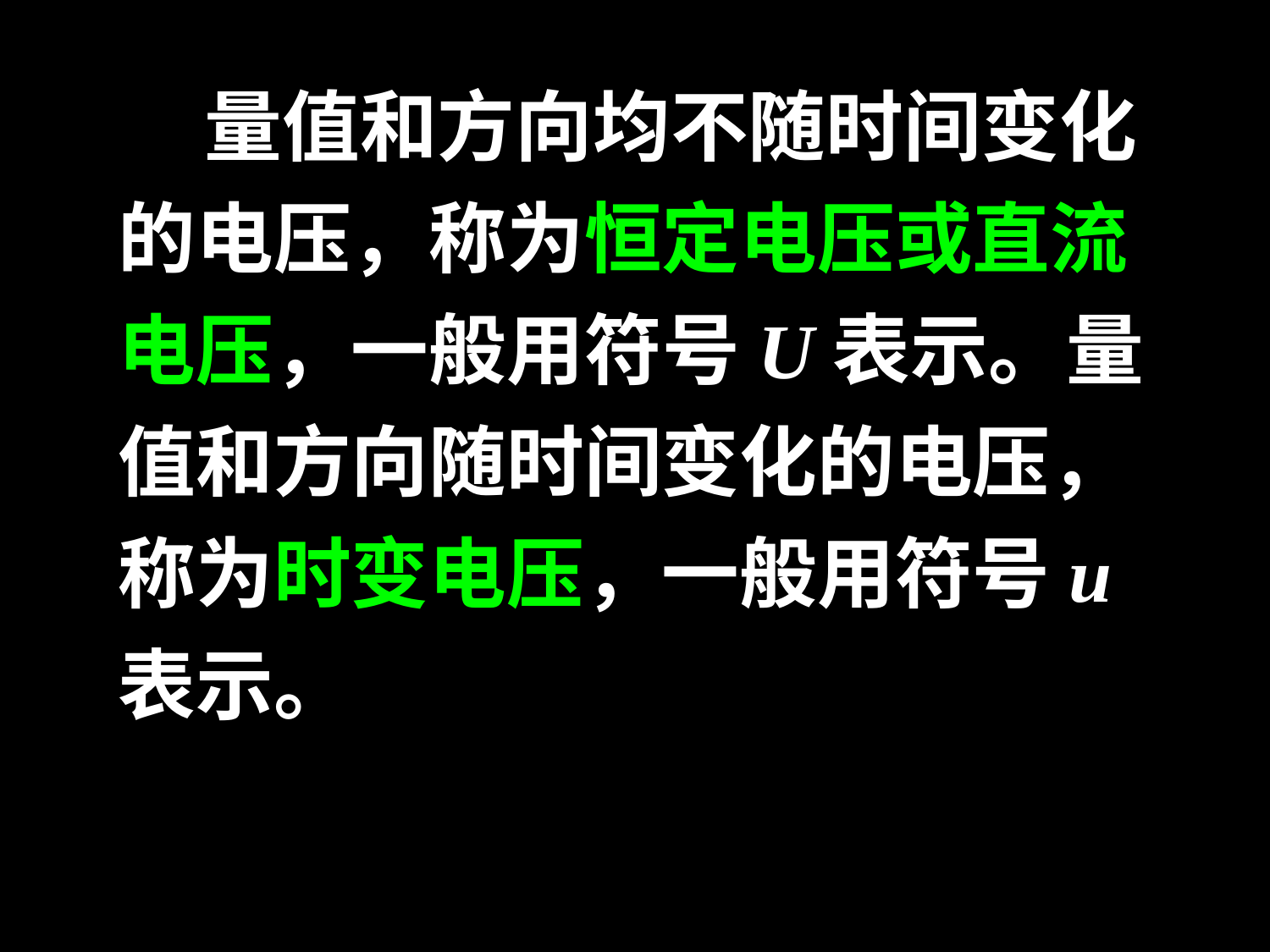

量值和方向均不随时间变化的电压，称为恒定电压或直流电压，一般用符号U表示。量值和方向随时间变化的电压，称为时变电压，一般用符号u表示。